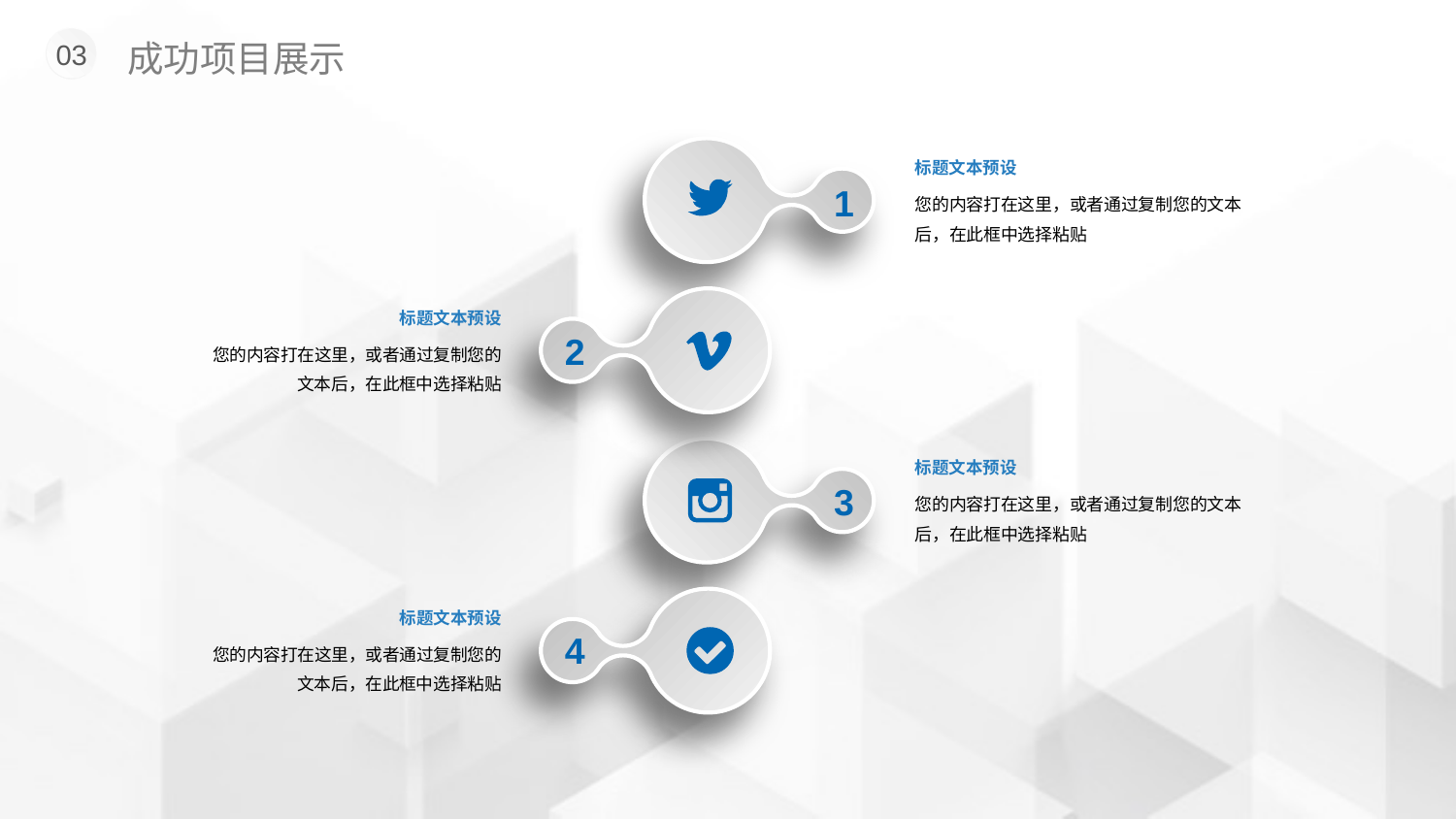

成功项目展示
03

1

标题文本预设
您的内容打在这里，或者通过复制您的文本后，在此框中选择粘贴

2

标题文本预设
您的内容打在这里，或者通过复制您的文本后，在此框中选择粘贴

3

标题文本预设
您的内容打在这里，或者通过复制您的文本后，在此框中选择粘贴

4

标题文本预设
您的内容打在这里，或者通过复制您的文本后，在此框中选择粘贴